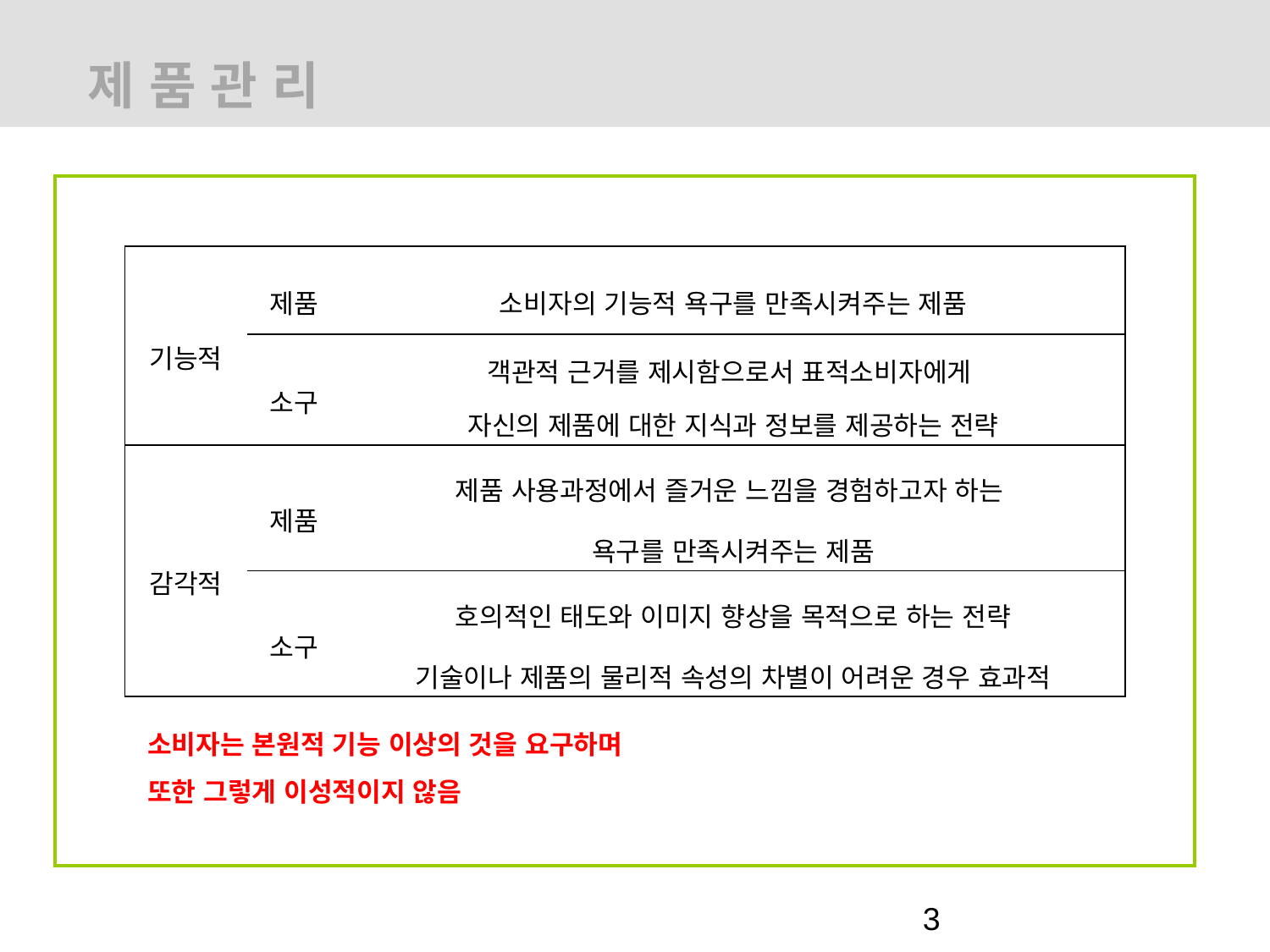

# 제 품 관 리

| 기능적 | 제품 | 소비자의 기능적 욕구를 만족시켜주는 제품 |
| --- | --- | --- |
|  | 소구 | 객관적 근거를 제시함으로서 표적소비자에게 자신의 제품에 대한 지식과 정보를 제공하는 전략 |
| 감각적 | 제품 | 제품 사용과정에서 즐거운 느낌을 경험하고자 하는 욕구를 만족시켜주는 제품 |
|  | 소구 | 호의적인 태도와 이미지 향상을 목적으로 하는 전략 기술이나 제품의 물리적 속성의 차별이 어려운 경우 효과적 |
소비자는 본원적 기능 이상의 것을 요구하며
또한 그렇게 이성적이지 않음
3